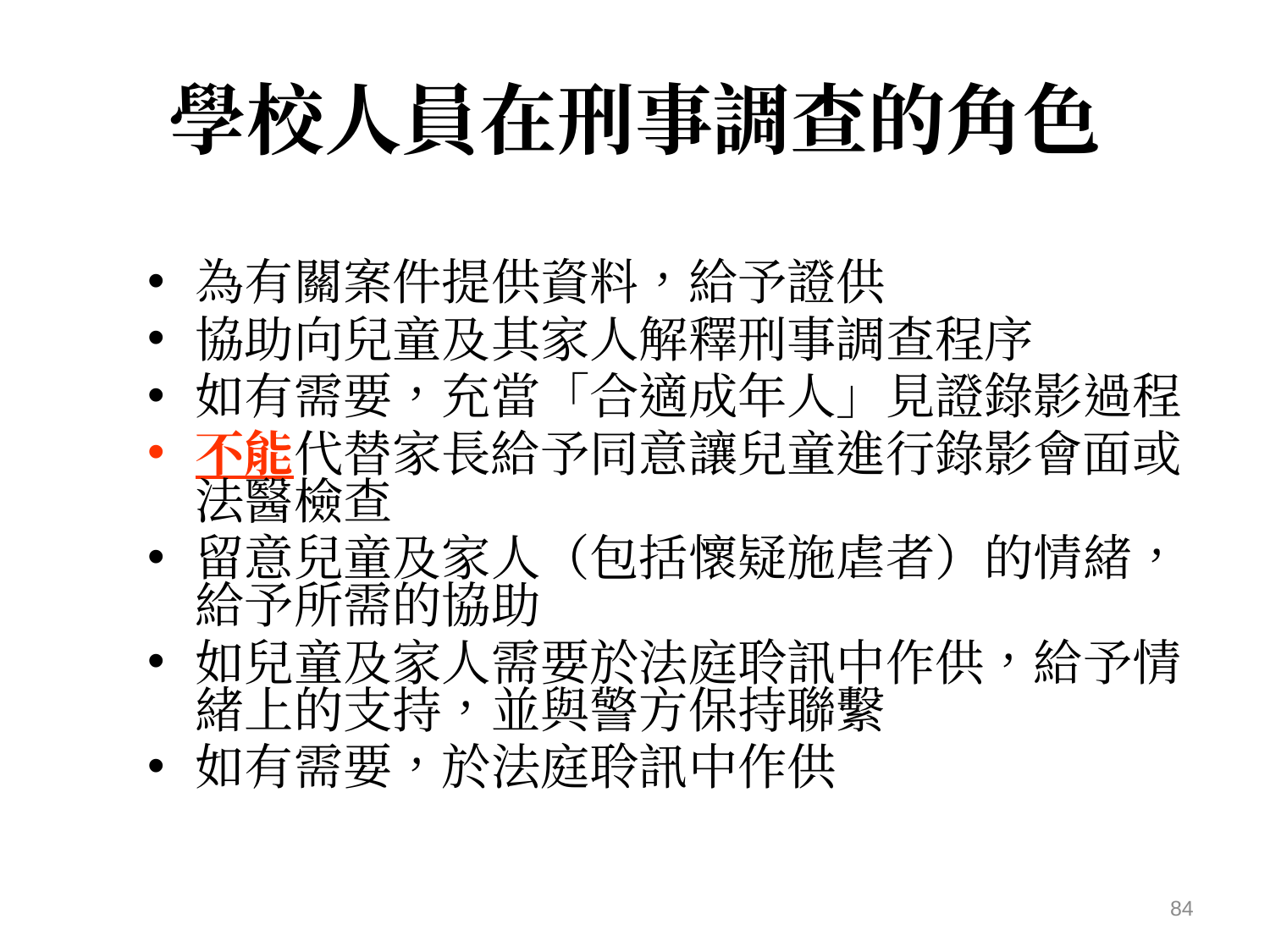

# 學校人員在刑事調查的角色
為有關案件提供資料，給予證供
協助向兒童及其家人解釋刑事調查程序
如有需要，充當「合適成年人」見證錄影過程
不能代替家長給予同意讓兒童進行錄影會面或法醫檢查
留意兒童及家人（包括懷疑施虐者）的情緒，給予所需的協助
如兒童及家人需要於法庭聆訊中作供，給予情緒上的支持，並與警方保持聯繫
如有需要，於法庭聆訊中作供
84